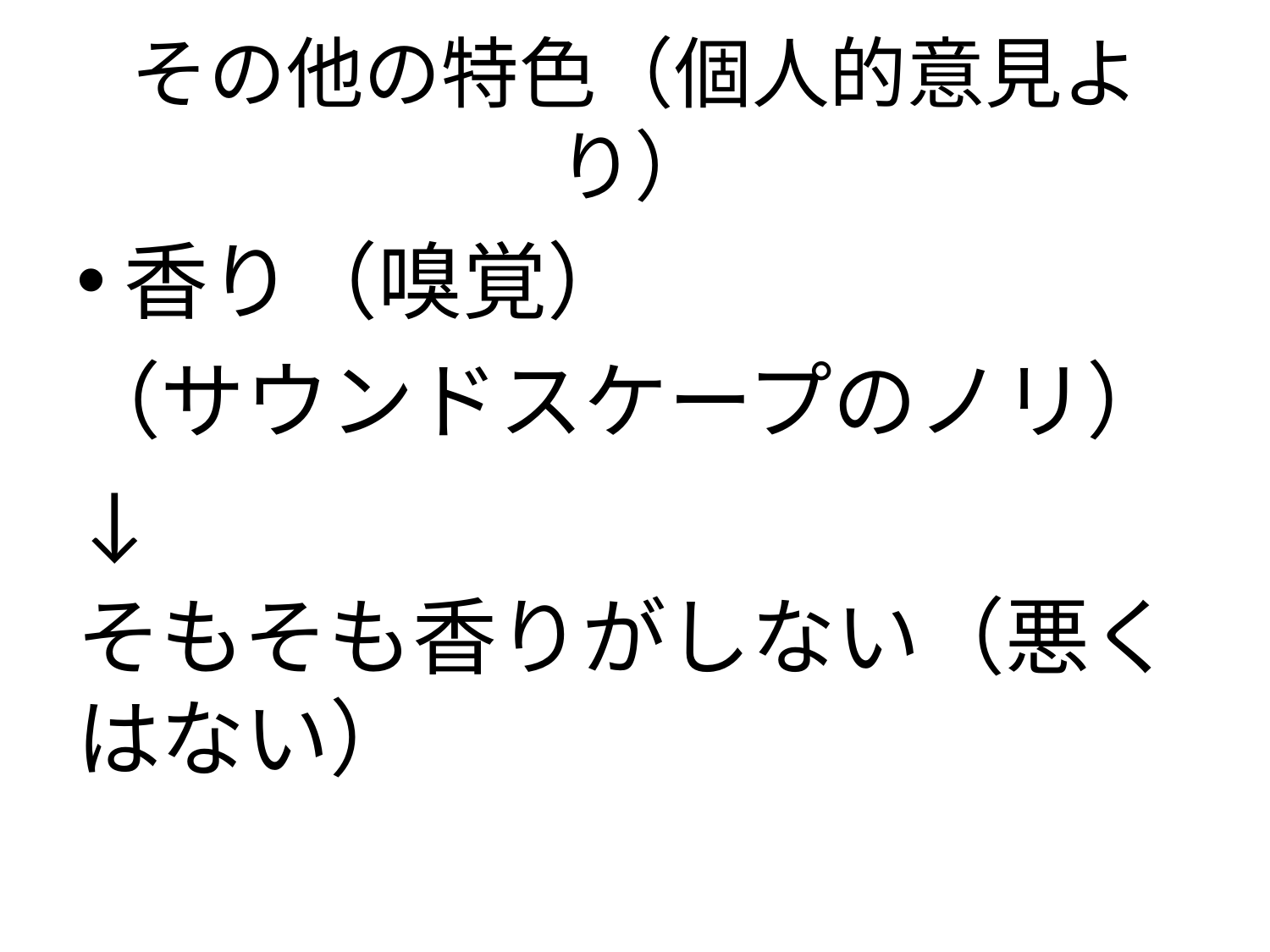

# その他の特色（個人的意見より）
香り（嗅覚）
（サウンドスケープのノリ）
↓
そもそも香りがしない（悪くはない）